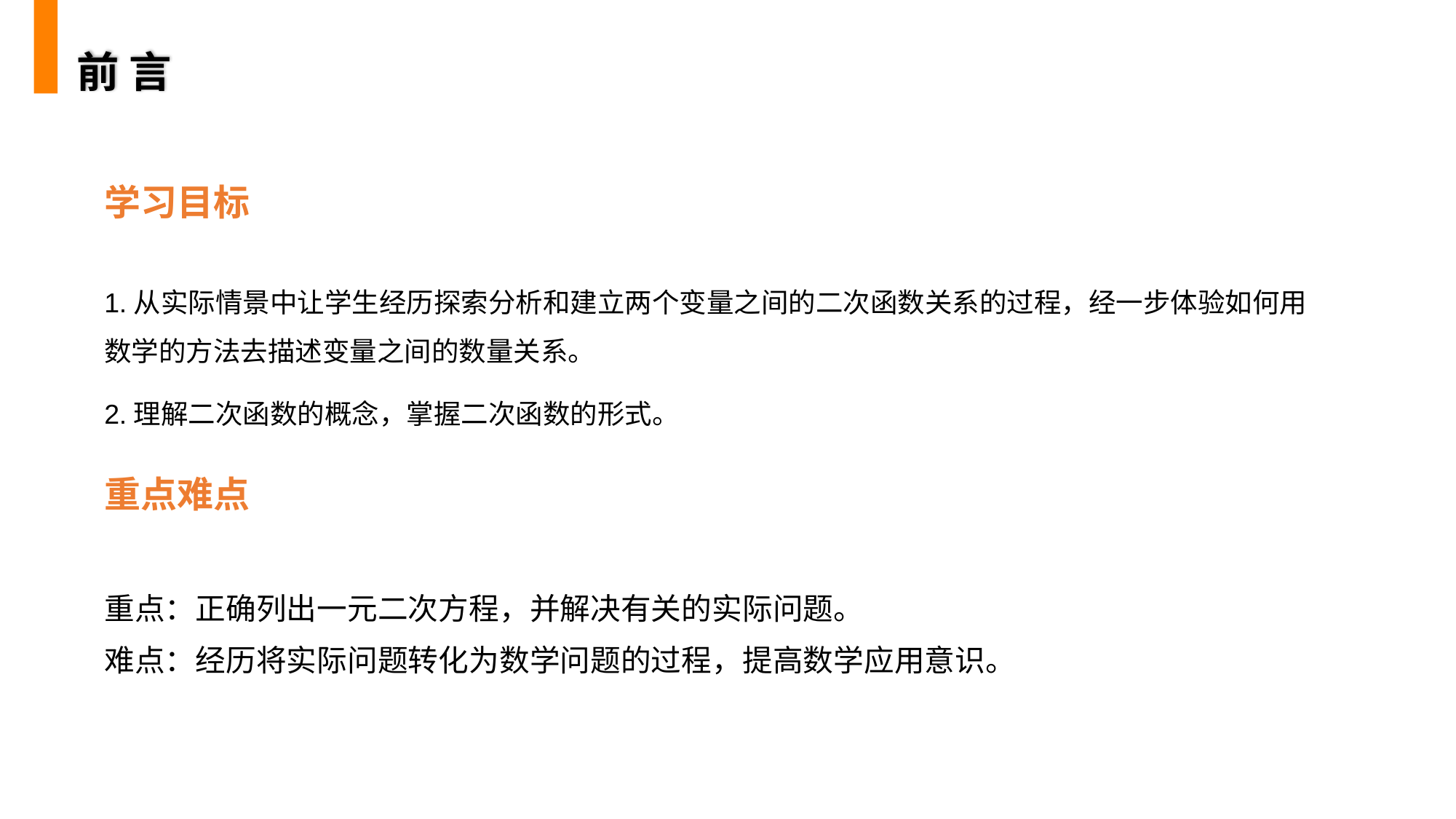

前 言
学习目标
1.从实际情景中让学生经历探索分析和建立两个变量之间的二次函数关系的过程，经一步体验如何用数学的方法去描述变量之间的数量关系。
2.理解二次函数的概念，掌握二次函数的形式。
重点难点
重点：正确列出一元二次方程，并解决有关的实际问题。
难点：经历将实际问题转化为数学问题的过程，提高数学应用意识。